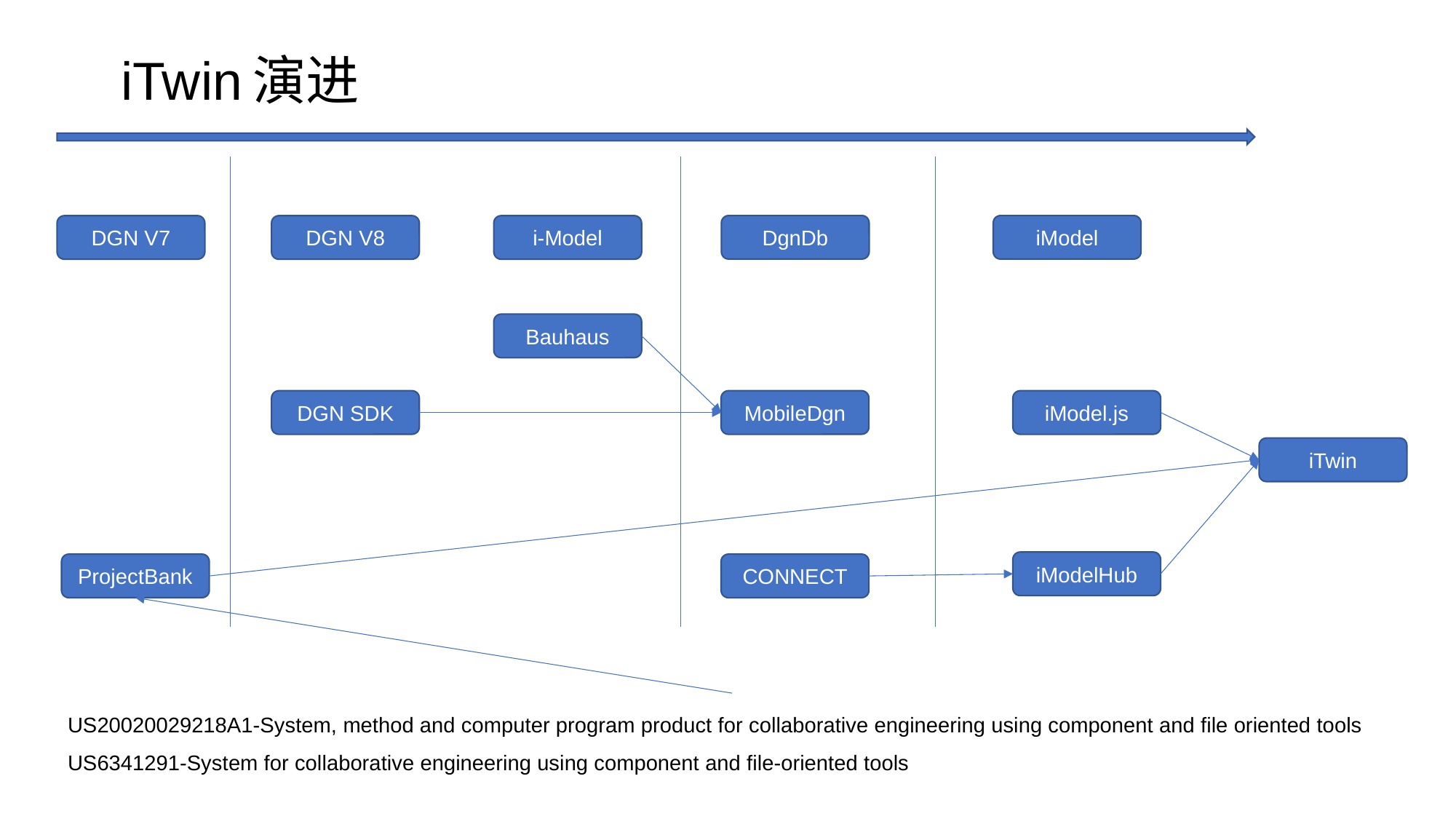

# iTwin演进

DgnDb
iModel
DGN V8
i-Model
DGN V7
Bauhaus
iModel.js
DGN SDK
MobileDgn
iTwin
iModelHub
ProjectBank
CONNECT
US20020029218A1-System, method and computer program product for collaborative engineering using component and file oriented tools
US6341291-System for collaborative engineering using component and file-oriented tools